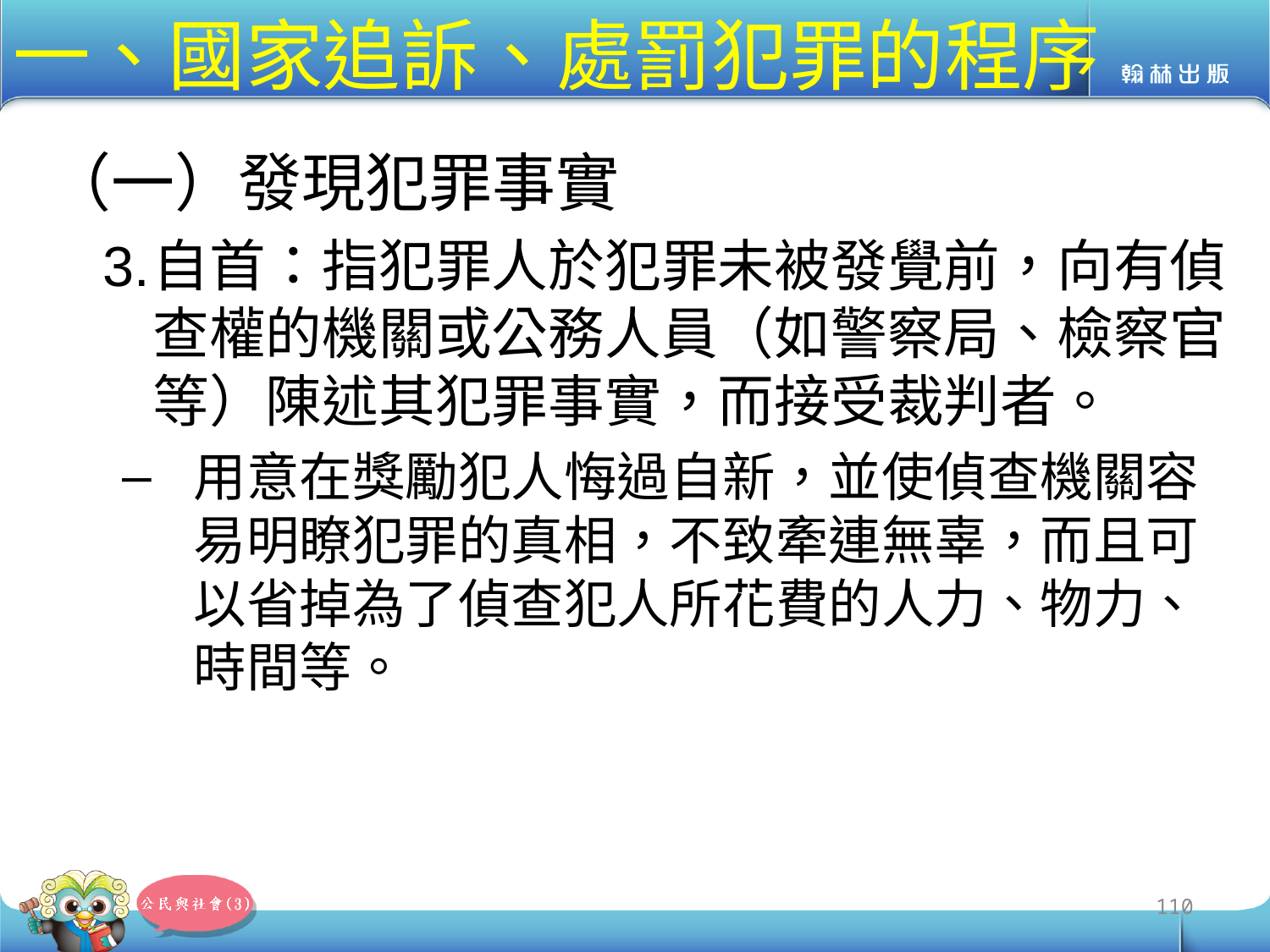

# 一、國家追訴、處罰犯罪的程序
（一）發現犯罪事實
自首：指犯罪人於犯罪未被發覺前，向有偵查權的機關或公務人員（如警察局、檢察官等）陳述其犯罪事實，而接受裁判者。
用意在獎勵犯人悔過自新，並使偵查機關容易明瞭犯罪的真相，不致牽連無辜，而且可以省掉為了偵查犯人所花費的人力、物力、時間等。
110